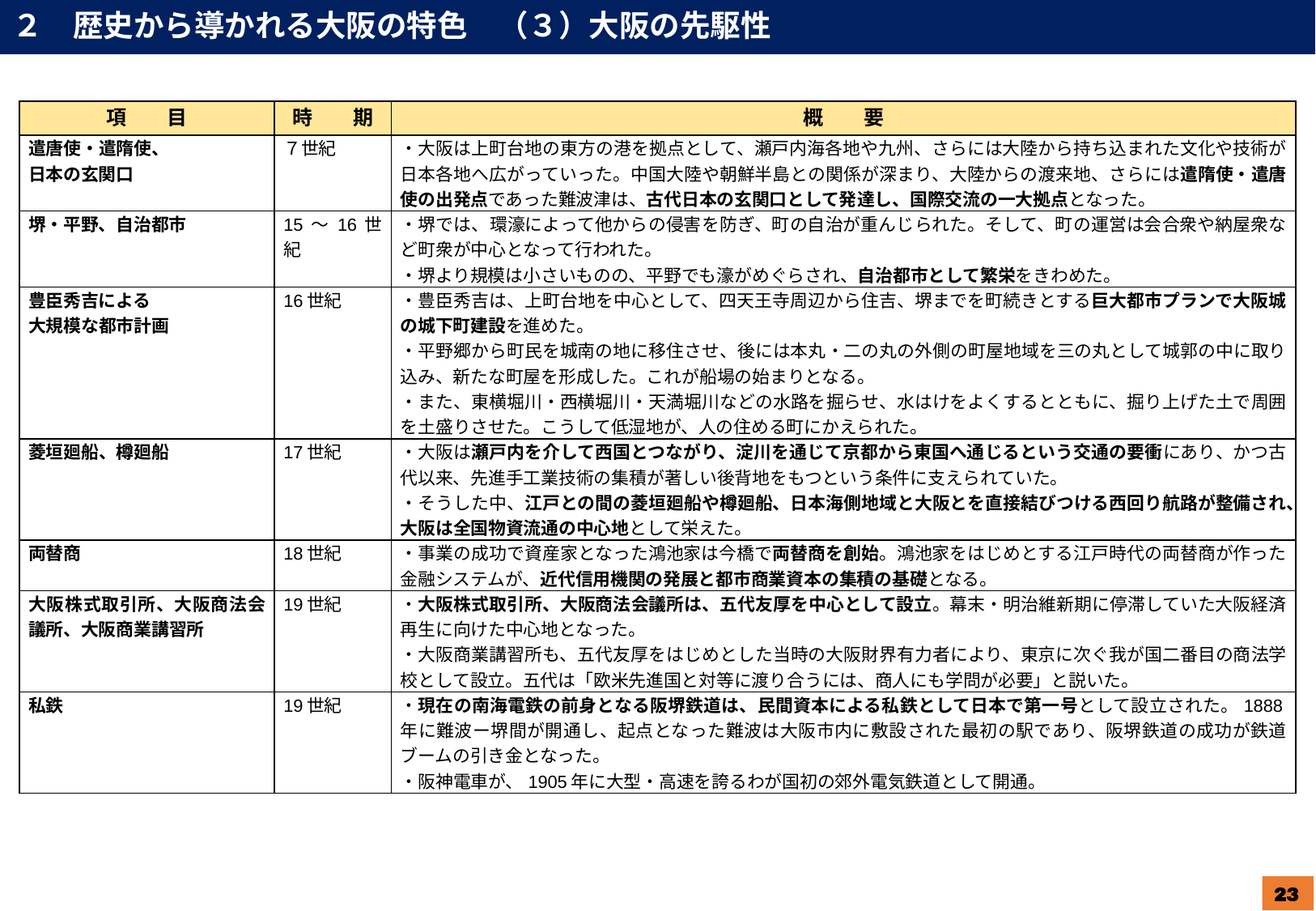

２　歴史から導かれる大阪の特色　（３）大阪の先駆性
| 項　　目 | 時　　期 | 概　　要 |
| --- | --- | --- |
| 遣唐使・遣隋使、 日本の玄関口 | ７世紀 | ・大阪は上町台地の東方の港を拠点として、瀬戸内海各地や九州、さらには大陸から持ち込まれた文化や技術が日本各地へ広がっていった。中国大陸や朝鮮半島との関係が深まり、大陸からの渡来地、さらには遣隋使・遣唐使の出発点であった難波津は、古代日本の玄関口として発達し、国際交流の一大拠点となった。 |
| 堺・平野、自治都市 | 15～16世紀 | ・堺では、環濠によって他からの侵害を防ぎ、町の自治が重んじられた。そして、町の運営は会合衆や納屋衆など町衆が中心となって行われた。 ・堺より規模は小さいものの、平野でも濠がめぐらされ、自治都市として繁栄をきわめた。 |
| 豊臣秀吉による 大規模な都市計画 | 16世紀 | ・豊臣秀吉は、上町台地を中心として、四天王寺周辺から住吉、堺までを町続きとする巨大都市プランで大阪城の城下町建設を進めた。 ・平野郷から町民を城南の地に移住させ、後には本丸・二の丸の外側の町屋地域を三の丸として城郭の中に取り込み、新たな町屋を形成した。これが船場の始まりとなる。 ・また、東横堀川・西横堀川・天満堀川などの水路を掘らせ、水はけをよくするとともに、掘り上げた土で周囲を土盛りさせた。こうして低湿地が、人の住める町にかえられた。 |
| 菱垣廻船、樽廻船 | 17世紀 | ・大阪は瀬戸内を介して西国とつながり、淀川を通じて京都から東国へ通じるという交通の要衝にあり、かつ古代以来、先進手工業技術の集積が著しい後背地をもつという条件に支えられていた。 ・そうした中、江戸との間の菱垣廻船や樽廻船、日本海側地域と大阪とを直接結びつける西回り航路が整備され、大阪は全国物資流通の中心地として栄えた。 |
| 両替商 | 18世紀 | ・事業の成功で資産家となった鴻池家は今橋で両替商を創始。鴻池家をはじめとする江戸時代の両替商が作った金融システムが、近代信用機関の発展と都市商業資本の集積の基礎となる。 |
| 大阪株式取引所、大阪商法会議所、大阪商業講習所 | 19世紀 | ・大阪株式取引所、大阪商法会議所は、五代友厚を中心として設立。幕末・明治維新期に停滞していた大阪経済再生に向けた中心地となった。 ・大阪商業講習所も、五代友厚をはじめとした当時の大阪財界有力者により、東京に次ぐ我が国二番目の商法学校として設立。五代は「欧米先進国と対等に渡り合うには、商人にも学問が必要」と説いた。 |
| 私鉄 | 19世紀 | ・現在の南海電鉄の前身となる阪堺鉄道は、民間資本による私鉄として日本で第一号として設立された。1888年に難波ー堺間が開通し、起点となった難波は大阪市内に敷設された最初の駅であり、阪堺鉄道の成功が鉄道ブームの引き金となった。 ・阪神電車が、1905年に大型・高速を誇るわが国初の郊外電気鉄道として開通。 |
23